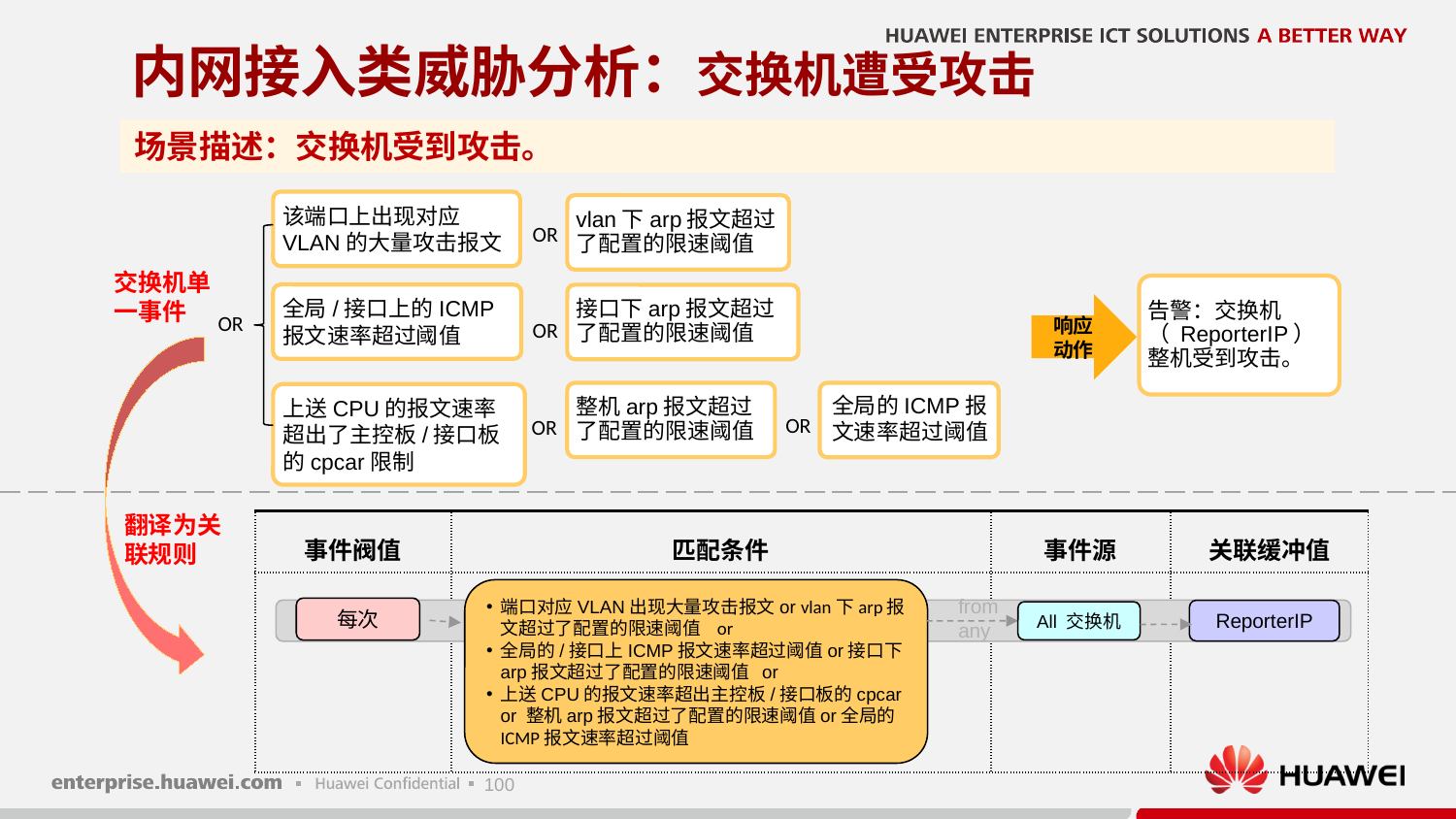

# 内网接入类威胁分析：交换机遭受攻击
场景描述：交换机受到攻击。

该端口上出现对应VLAN的大量攻击报文

vlan下arp报文超过了配置的限速阈值
OR

交换机单一事件

告警：交换机（ ReporterIP）整机受到攻击。

全局/接口上的ICMP报文速率超过阈值

接口下arp报文超过了配置的限速阈值
响应动作
OR
OR

整机arp报文超过了配置的限速阈值

全局的ICMP报文速率超过阈值

上送CPU的报文速率超出了主控板/接口板的cpcar限制
OR
OR
≧
翻译为关联规则
| 事件阀值 | 匹配条件 | 事件源 | 关联缓冲值 |
| --- | --- | --- | --- |
|  |  |  |  |
端口对应VLAN出现大量攻击报文or vlan下arp报文超过了配置的限速阈值   or
全局的/接口上ICMP报文速率超过阈值or接口下arp报文超过了配置的限速阈值  or
上送CPU的报文速率超出主控板/接口板的cpcar or 整机arp报文超过了配置的限速阈值or全局的ICMP报文速率超过阈值
from any
每次
ReporterIP

All 交换机